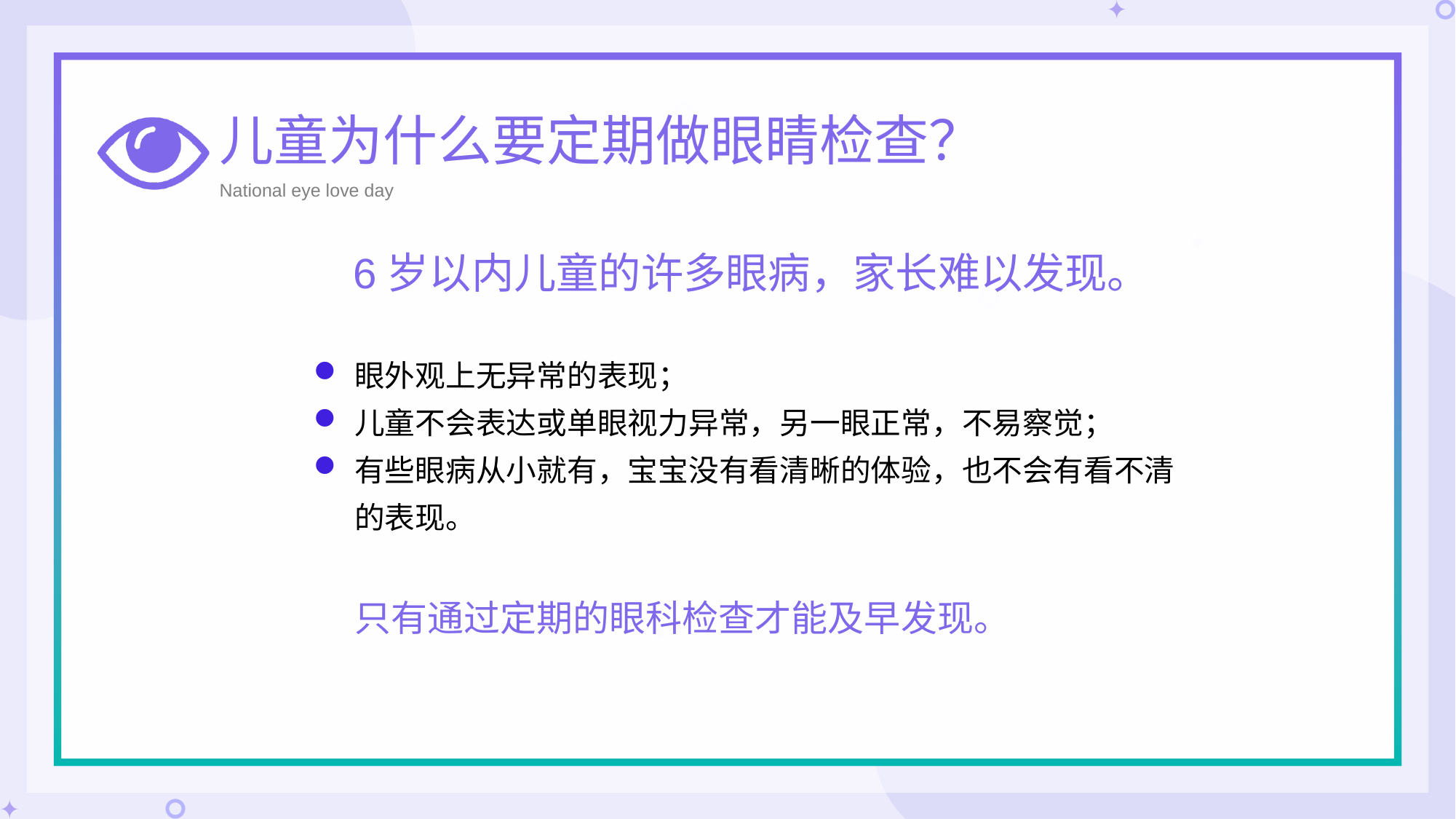

儿童为什么要定期做眼睛检查？
National eye love day
6岁以内儿童的许多眼病，家长难以发现。
眼外观上无异常的表现；
儿童不会表达或单眼视力异常，另一眼正常，不易察觉；
有些眼病从小就有，宝宝没有看清晰的体验，也不会有看不清的表现。

    只有通过定期的眼科检查才能及早发现。